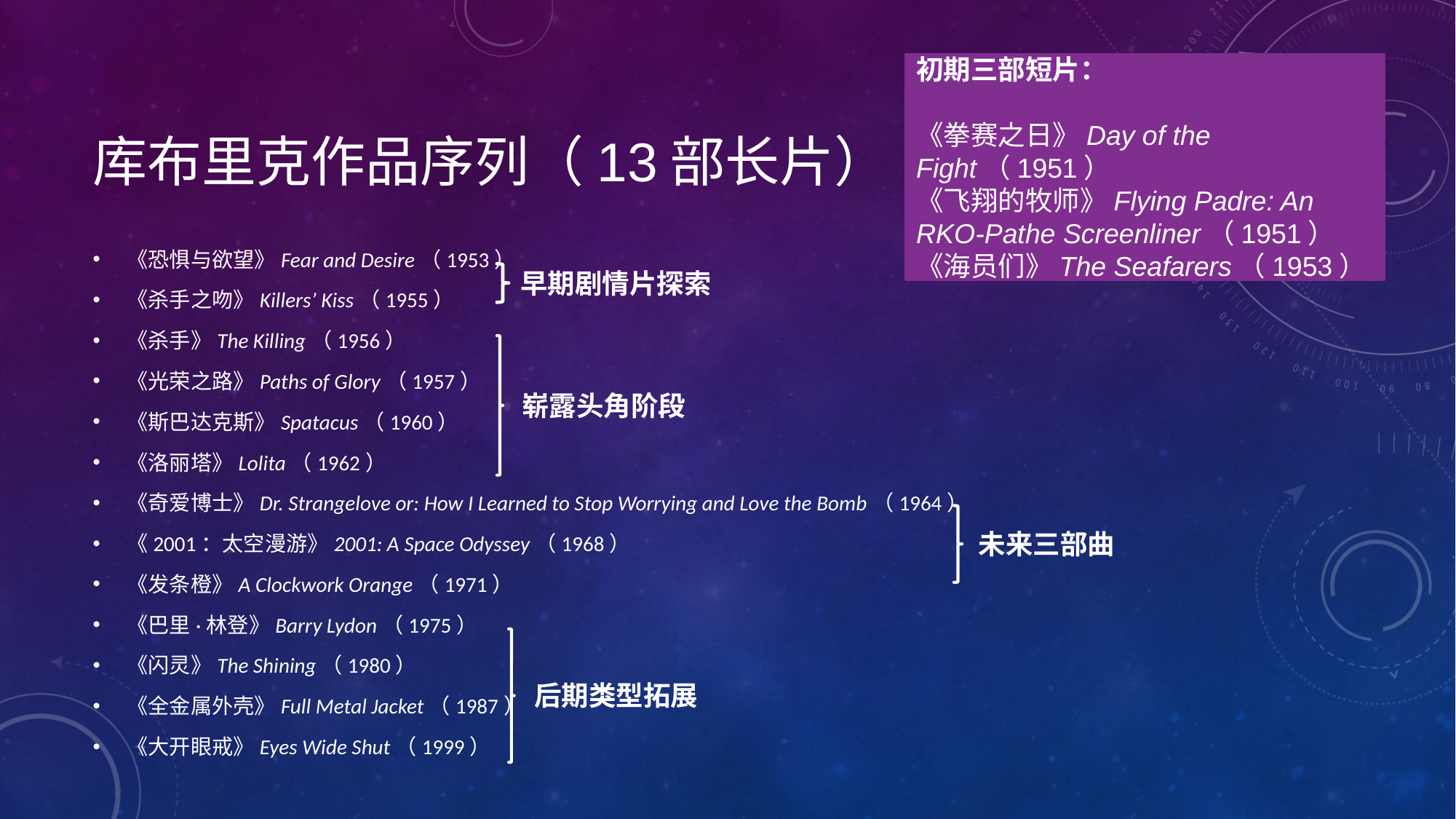

初期三部短片：

《拳赛之日》Day of the Fight（1951）
《飞翔的牧师》Flying Padre: An RKO-Pathe Screenliner（1951）
《海员们》The Seafarers（1953）
# 库布里克作品序列（13部长片）
早期剧情片探索
《恐惧与欲望》Fear and Desire（1953）
《杀手之吻》Killers’ Kiss（1955）
《杀手》The Killing（1956）
《光荣之路》Paths of Glory（1957）
《斯巴达克斯》Spatacus（1960）
《洛丽塔》Lolita（1962）
《奇爱博士》Dr. Strangelove or: How I Learned to Stop Worrying and Love the Bomb（1964）
《2001：太空漫游》2001: A Space Odyssey（1968）
《发条橙》A Clockwork Orange（1971）
《巴里·林登》Barry Lydon（1975）
《闪灵》The Shining（1980）
《全金属外壳》Full Metal Jacket（1987）
《大开眼戒》Eyes Wide Shut（1999）

崭露头角阶段

未来三部曲

后期类型拓展